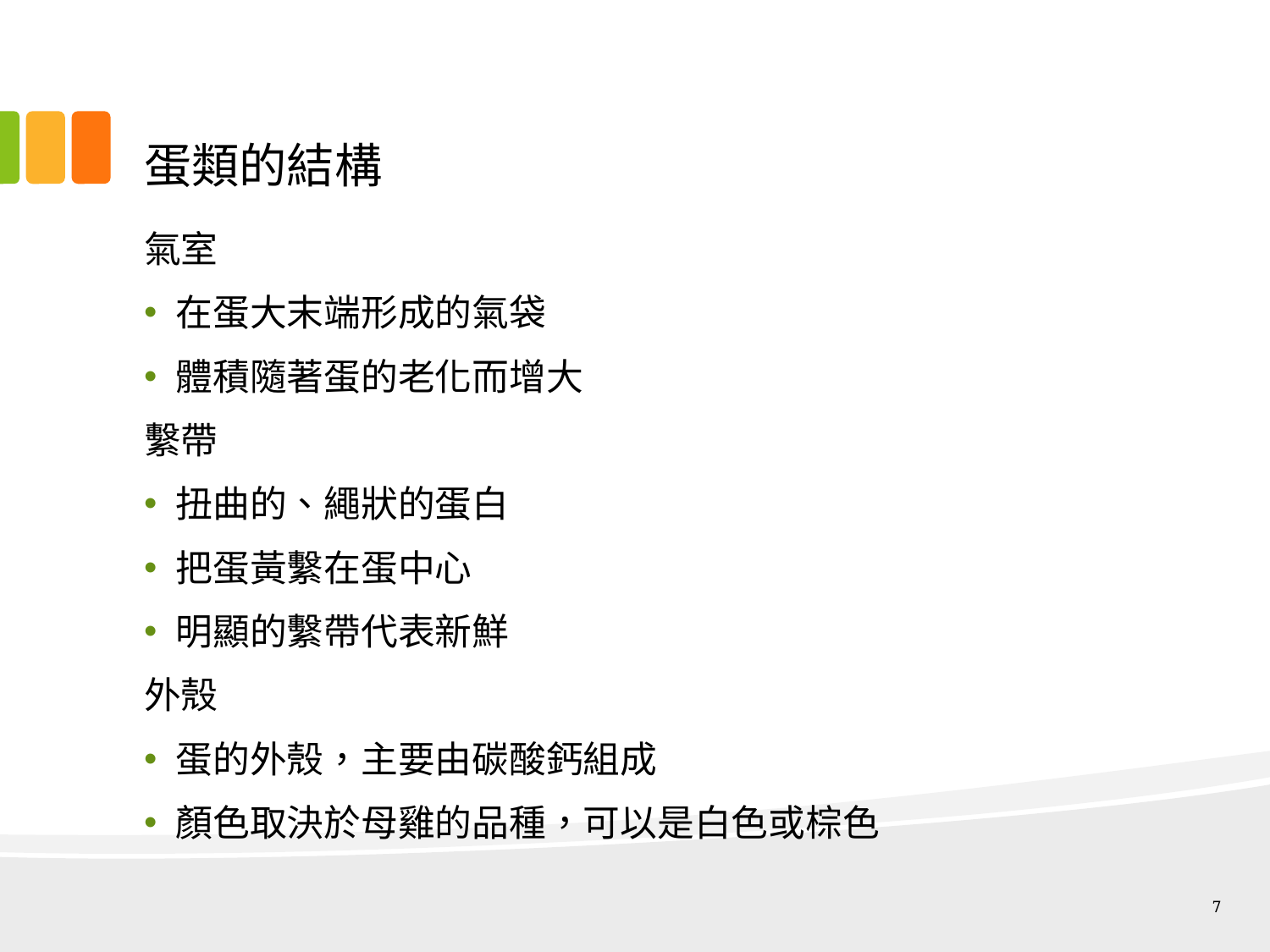

# 蛋類的結構
氣室
在蛋大末端形成的氣袋
體積隨著蛋的老化而增大
繫帶
扭曲的、繩狀的蛋白
把蛋黃繫在蛋中心
明顯的繫帶代表新鮮
外殼
蛋的外殼，主要由碳酸鈣組成
顏色取決於母雞的品種，可以是白色或棕色
7